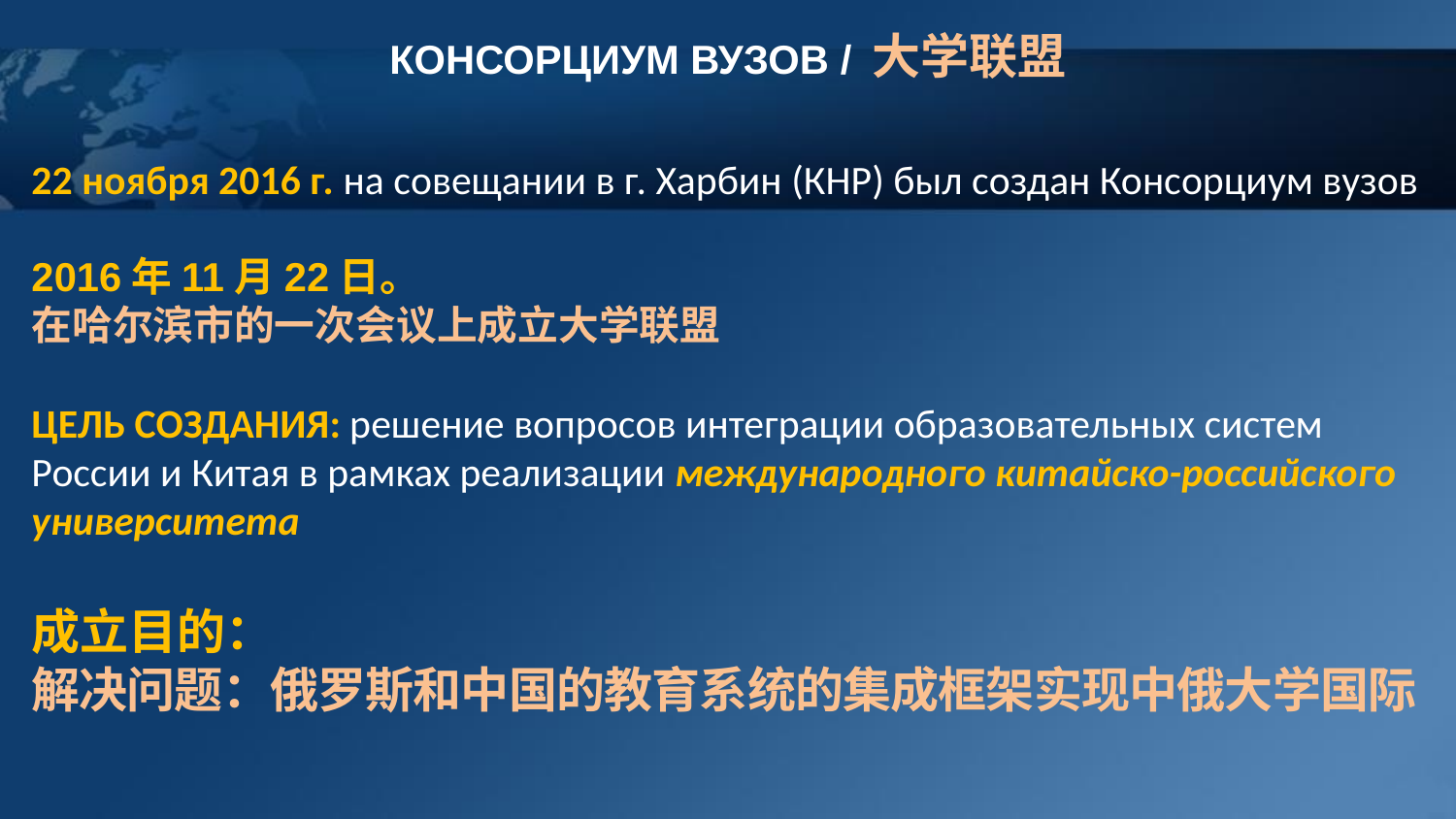

# КОНСОРЦИУМ ВУЗОВ / 大学联盟
22 ноября 2016 г. на совещании в г. Харбин (КНР) был создан Консорциум вузов

2016年11月22日。
在哈尔滨市的一次会议上成立大学联盟

ЦЕЛЬ СОЗДАНИЯ: решение вопросов интеграции образовательных систем России и Китая в рамках реализации международного китайско-российского университета

成立目的：
解决问题：俄罗斯和中国的教育系统的集成框架实现中俄大学国际